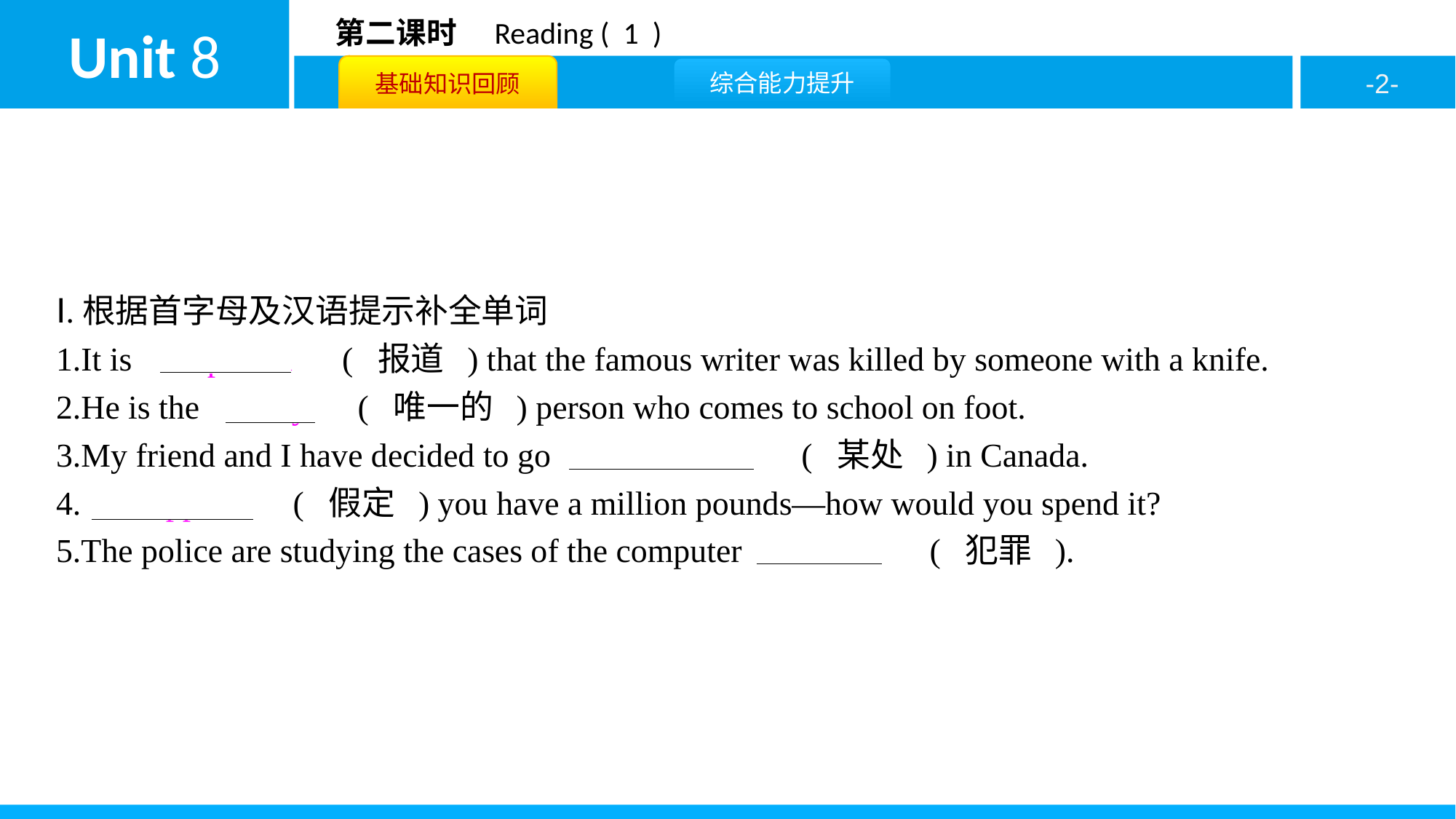

Ⅰ.根据首字母及汉语提示补全单词
1.It is　reported　(  报道  ) that the famous writer was killed by someone with a knife.
2.He is the　only　(  唯一的  ) person who comes to school on foot.
3.My friend and I have decided to go　somewhere　(  某处  ) in Canada.
4.　Suppose　(  假定  ) you have a million pounds—how would you spend it?
5.The police are studying the cases of the computer　crimes　(  犯罪  ).